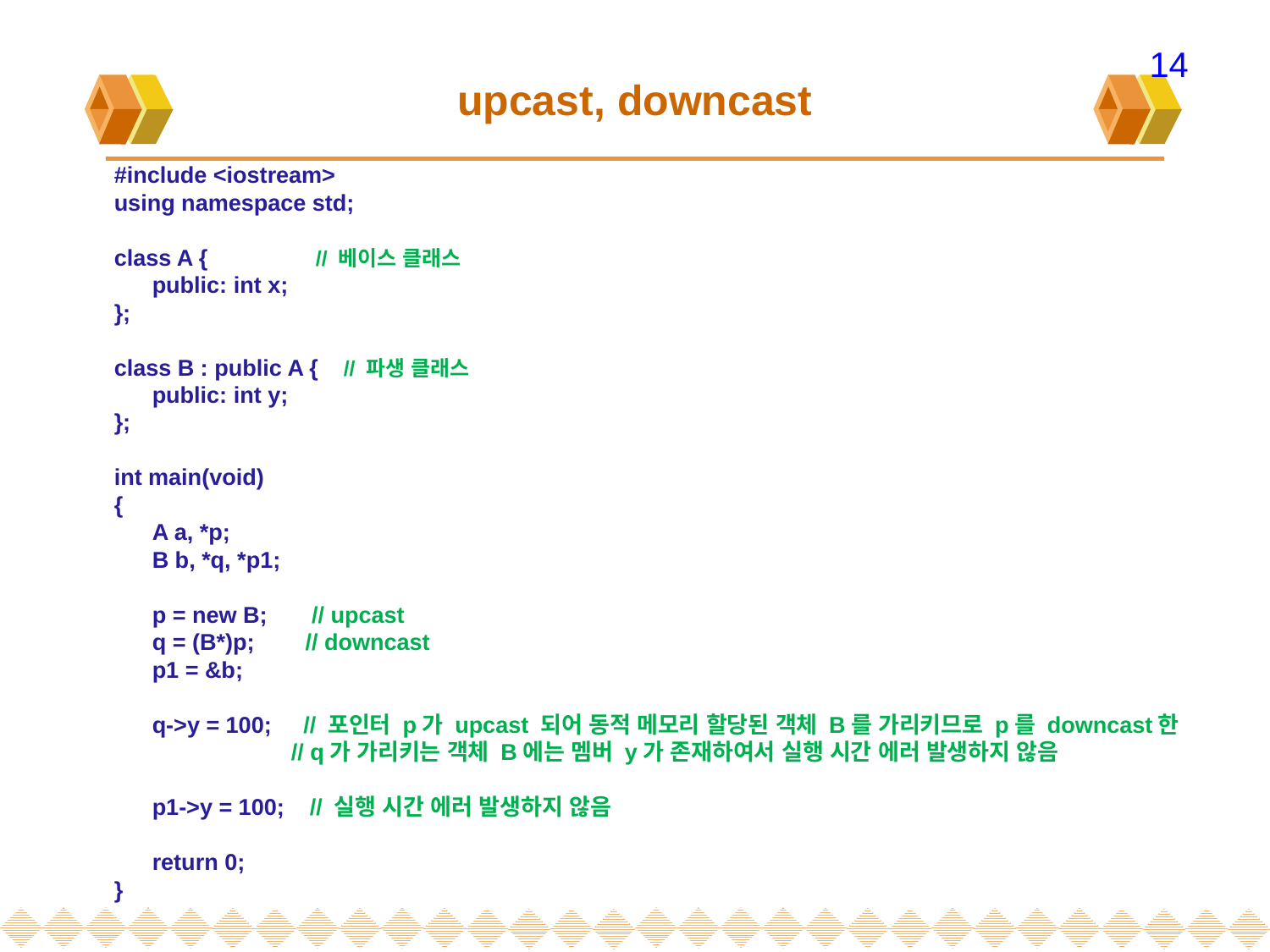

14
# upcast, downcast
#include <iostream>
using namespace std;

class A {                 // 베이스 클래스
      public: int x;
};

class B : public A {    // 파생 클래스
      public: int y;
};

int main(void)
{
      A a, *p;
      B b, *q, *p1;

      p = new B;       // upcast
      q = (B*)p;        // downcast
      p1 = &b;

      q->y = 100;     // 포인터 p가 upcast 되어 동적 메모리 할당된 객체 B를 가리키므로 p를 downcast한
                           // q가 가리키는 객체 B에는 멤버 y가 존재하여서 실행 시간 에러 발생하지 않음
      p1->y = 100;    // 실행 시간 에러 발생하지 않음

      return 0;
}